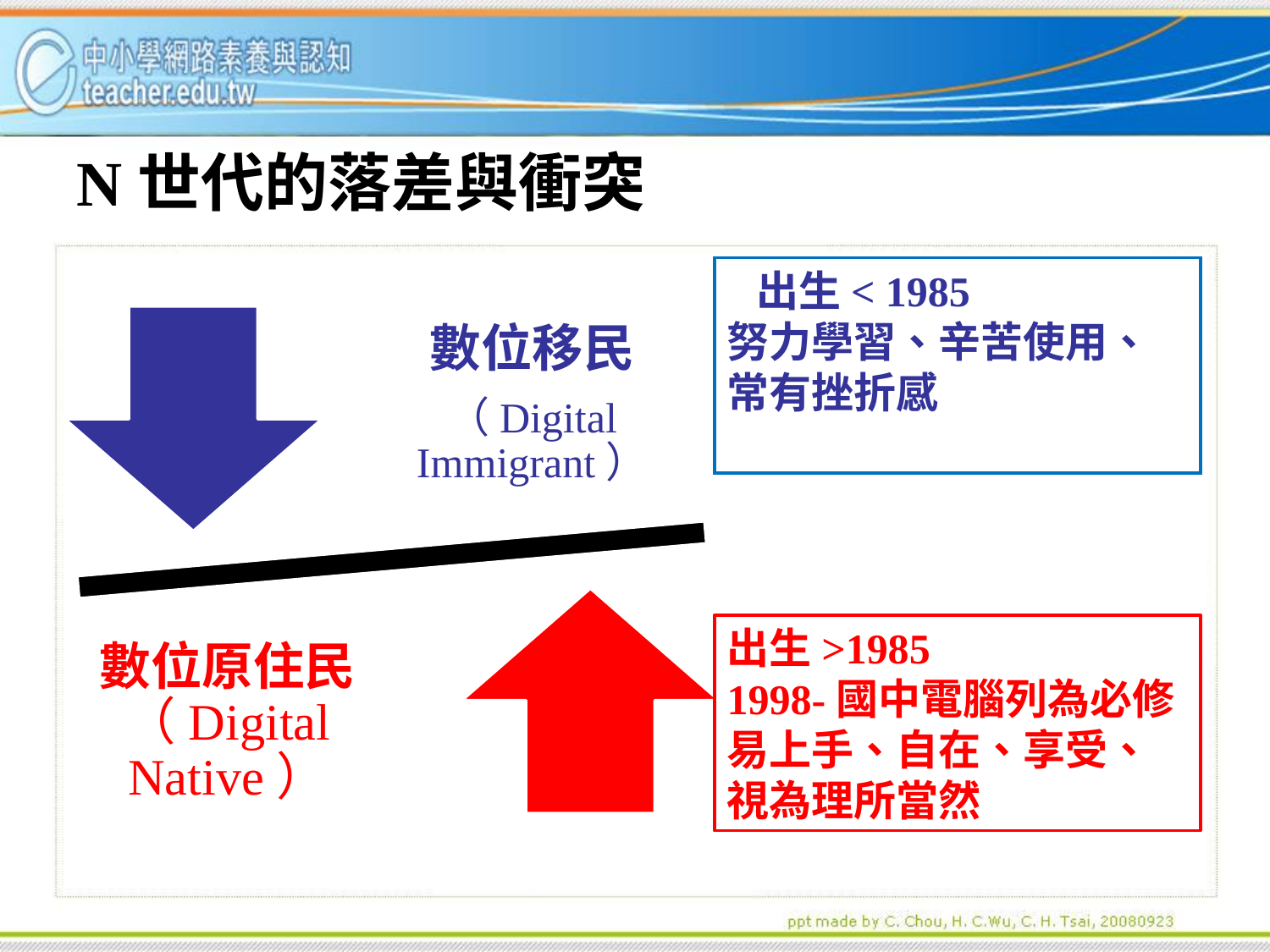

# N世代的落差與衝突
  出生< 1985
努力學習、辛苦使用、常有挫折感

數位移民
（Digital Immigrant）
數位原住民（Digital Native）
出生>1985
1998-國中電腦列為必修
易上手、自在、享受、視為理所當然